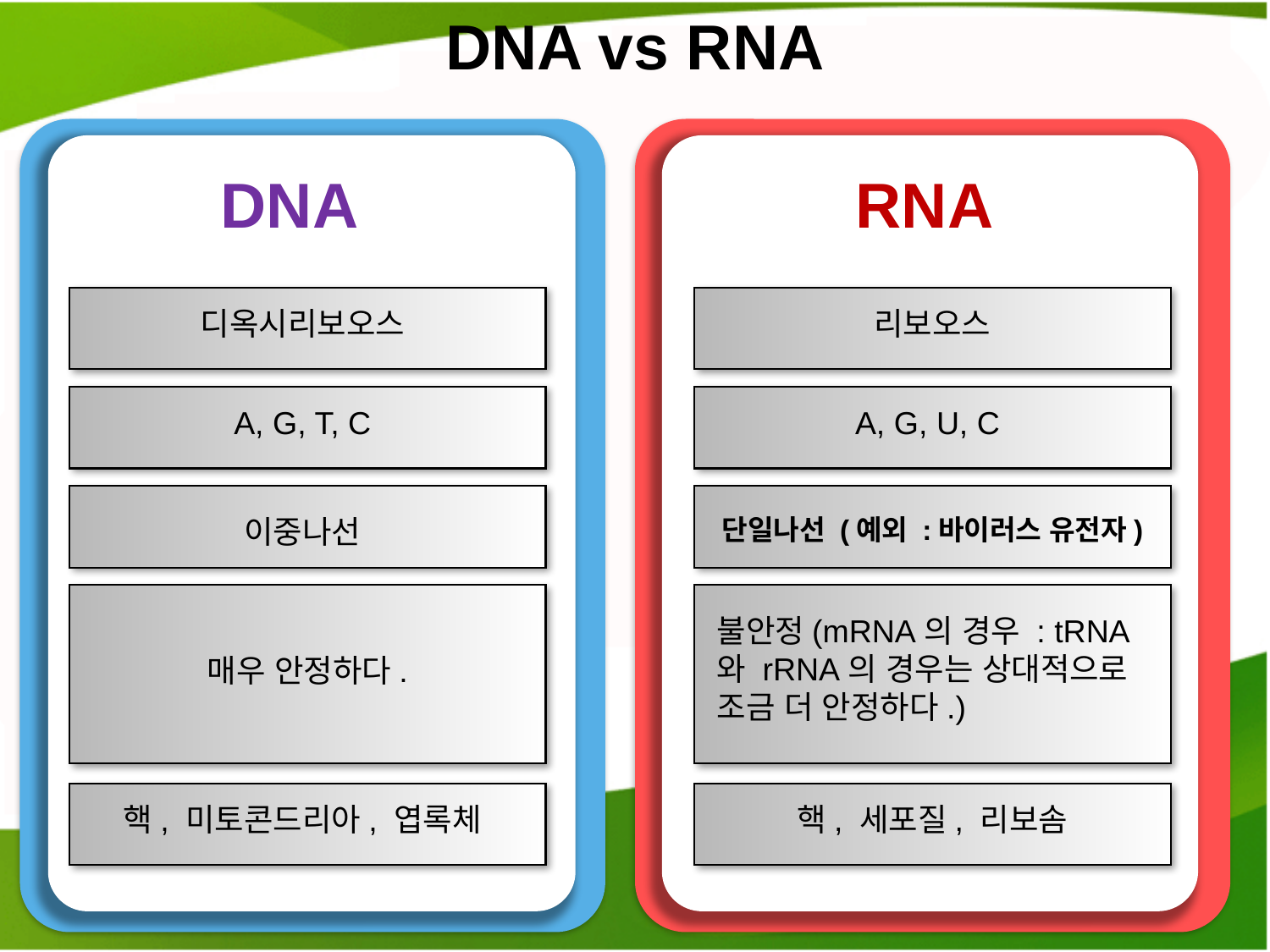

DNA vs RNA
DNA
RNA

디옥시리보오스

리보오스

A, G, T, C

A, G, U, C

이중나선

단일나선 (예외 :바이러스 유전자)

매우 안정하다.

불안정(mRNA의 경우 : tRNA와 rRNA의 경우는 상대적으로 조금 더 안정하다.)

핵, 미토콘드리아, 엽록체

핵, 세포질, 리보솜